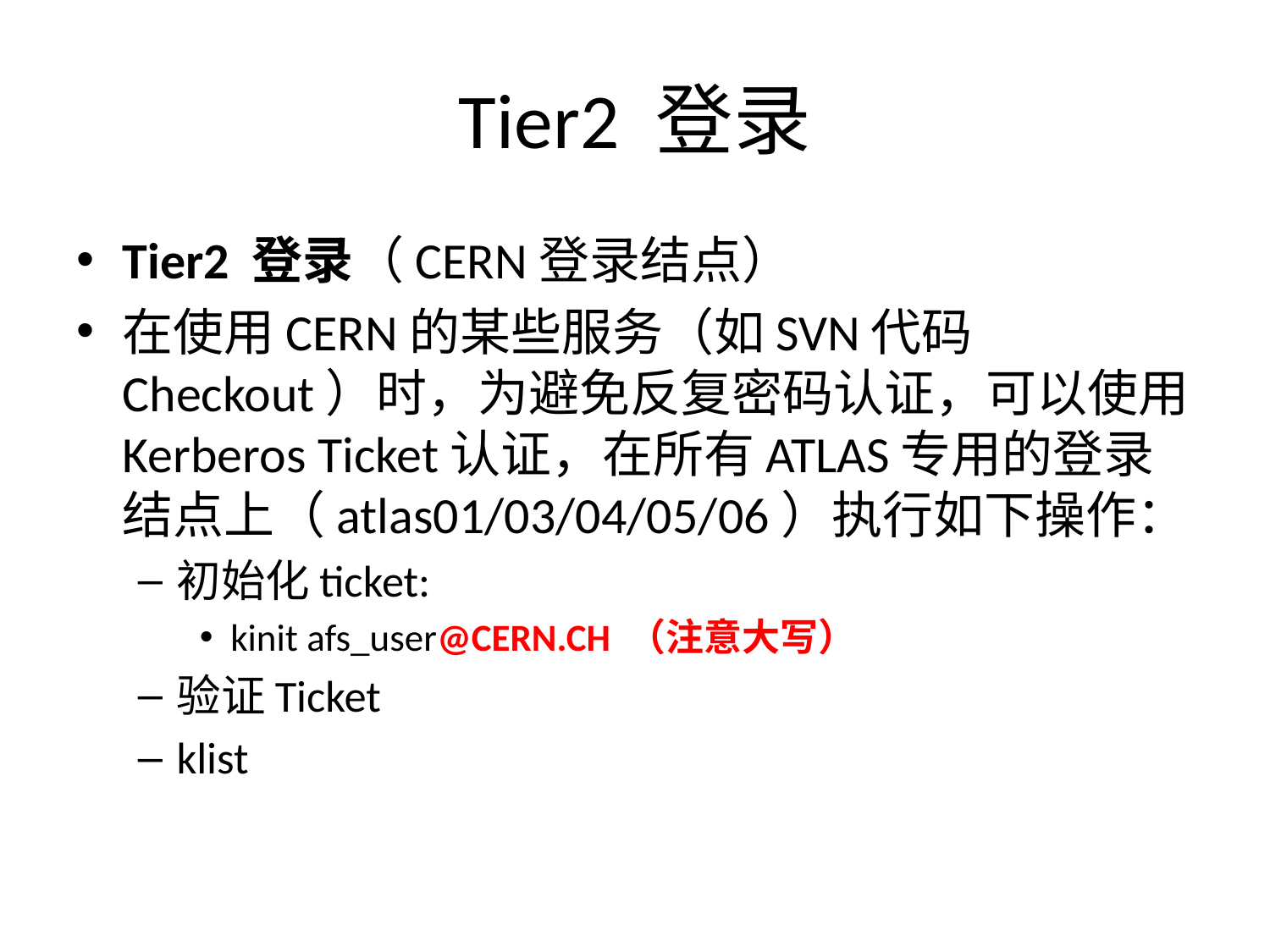

# Tier2 登录
Tier2 登录（CERN登录结点）
在使用CERN的某些服务（如SVN代码Checkout）时，为避免反复密码认证，可以使用Kerberos Ticket认证，在所有ATLAS专用的登录结点上（atlas01/03/04/05/06）执行如下操作：
初始化ticket:
kinit afs_user@CERN.CH （注意大写）
验证Ticket
klist